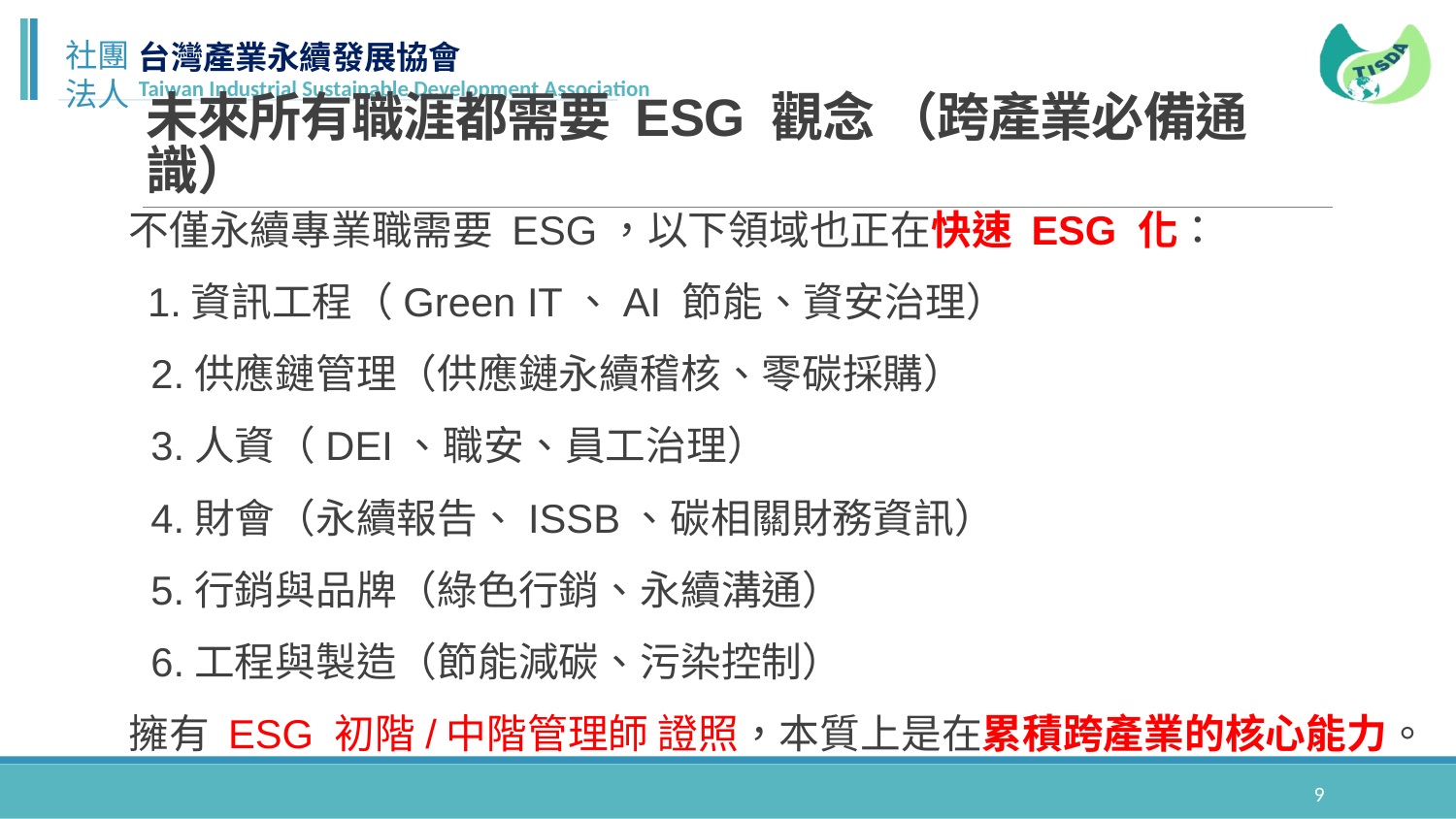

# 未來所有職涯都需要 ESG 觀念 （跨產業必備通識）
不僅永續專業職需要 ESG，以下領域也正在快速 ESG 化：
   1.資訊工程（Green IT、AI 節能、資安治理）
  2.供應鏈管理（供應鏈永續稽核、零碳採購）
  3.人資（DEI、職安、員工治理）
  4.財會（永續報告、ISSB、碳相關財務資訊）
  5.行銷與品牌（綠色行銷、永續溝通）
  6.工程與製造（節能減碳、污染控制）
擁有 ESG 初階/中階管理師 證照，本質上是在累積跨產業的核心能力。

9